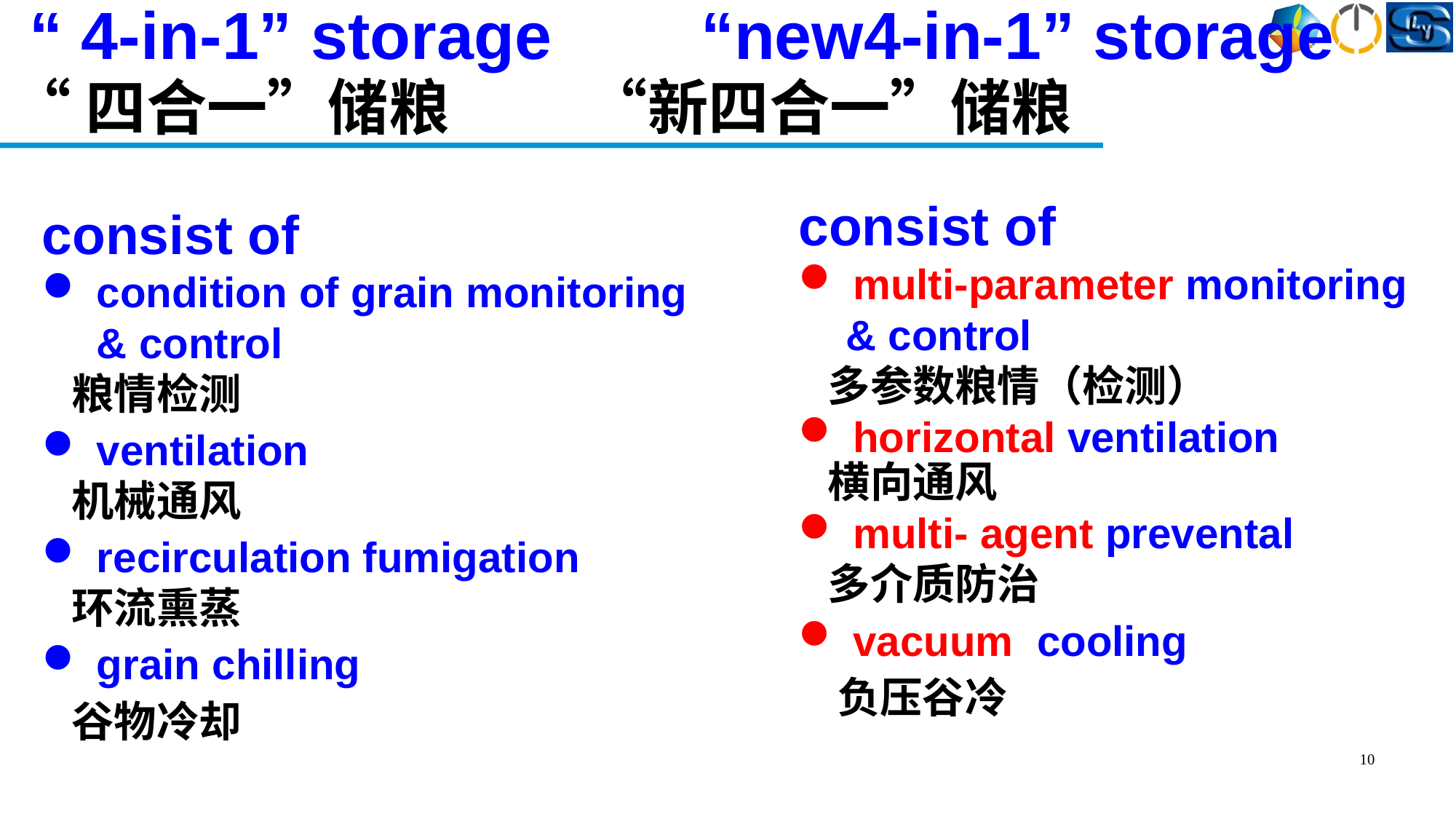

“ 4-in-1” storage        “new4-in-1” storage
“四合一”储粮          “新四合一”储粮

consist of
multi-parameter monitoring
    & control
  多参数粮情（检测）
horizontal ventilation
  横向通风
multi- agent prevental
  多介质防治
vacuum  cooling
   负压谷冷
consist of
condition of grain monitoring & control
  粮情检测
ventilation
  机械通风
recirculation fumigation
  环流熏蒸
grain chilling
  谷物冷却
10